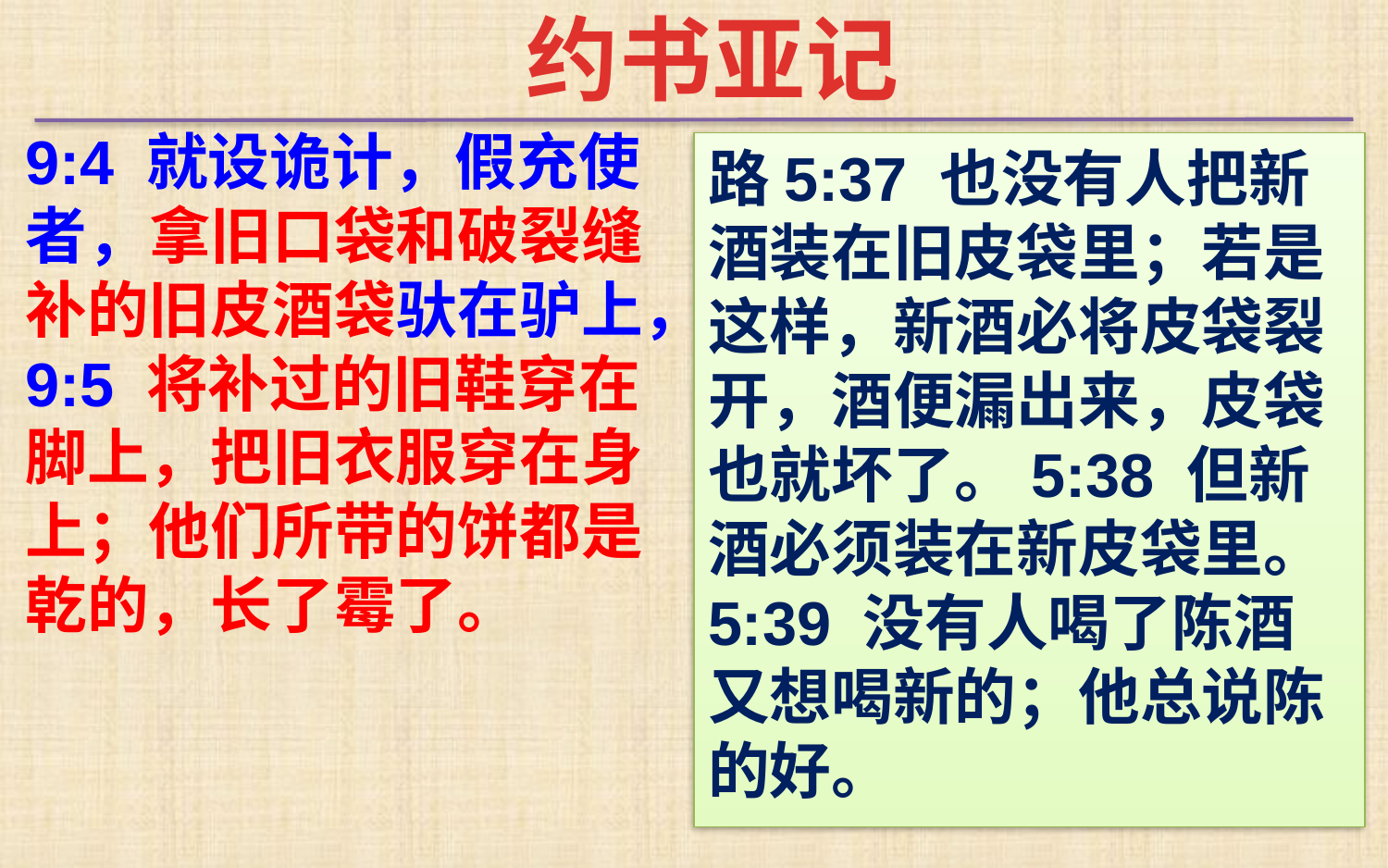

约书亚记
9:4 就设诡计，假充使者，拿旧口袋和破裂缝补的旧皮酒袋驮在驴上，
9:5 将补过的旧鞋穿在脚上，把旧衣服穿在身上；他们所带的饼都是乾的，长了霉了。
路5:37 也没有人把新酒装在旧皮袋里；若是这样，新酒必将皮袋裂开，酒便漏出来，皮袋也就坏了。5:38 但新酒必须装在新皮袋里。5:39 没有人喝了陈酒又想喝新的；他总说陈的好。